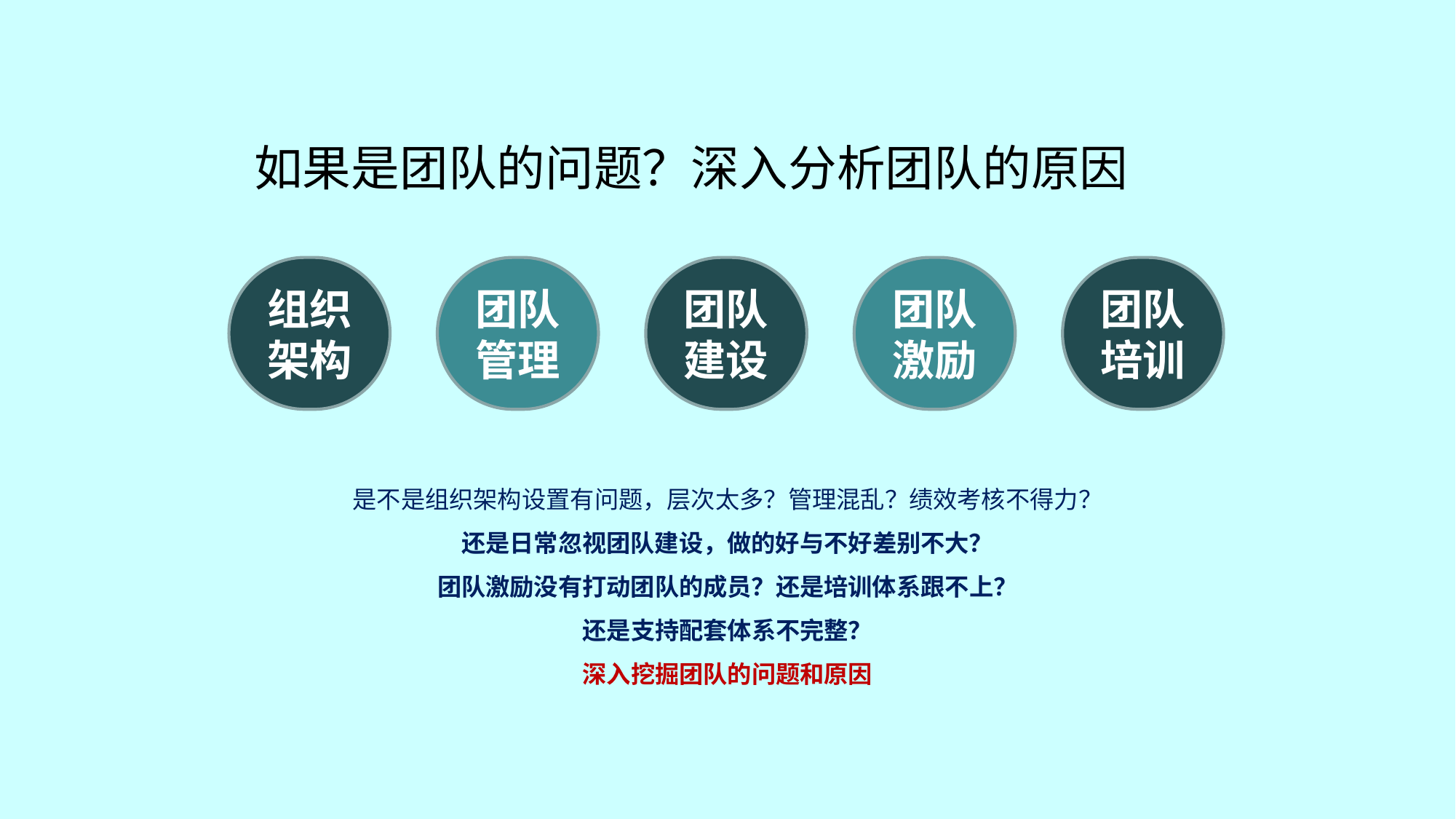

如果是团队的问题？深入分析团队的原因
团队
培训
团队建设
团队激励
组织架构
团队管理
是不是组织架构设置有问题，层次太多？管理混乱？绩效考核不得力？
还是日常忽视团队建设，做的好与不好差别不大？
团队激励没有打动团队的成员？还是培训体系跟不上？
还是支持配套体系不完整？
深入挖掘团队的问题和原因